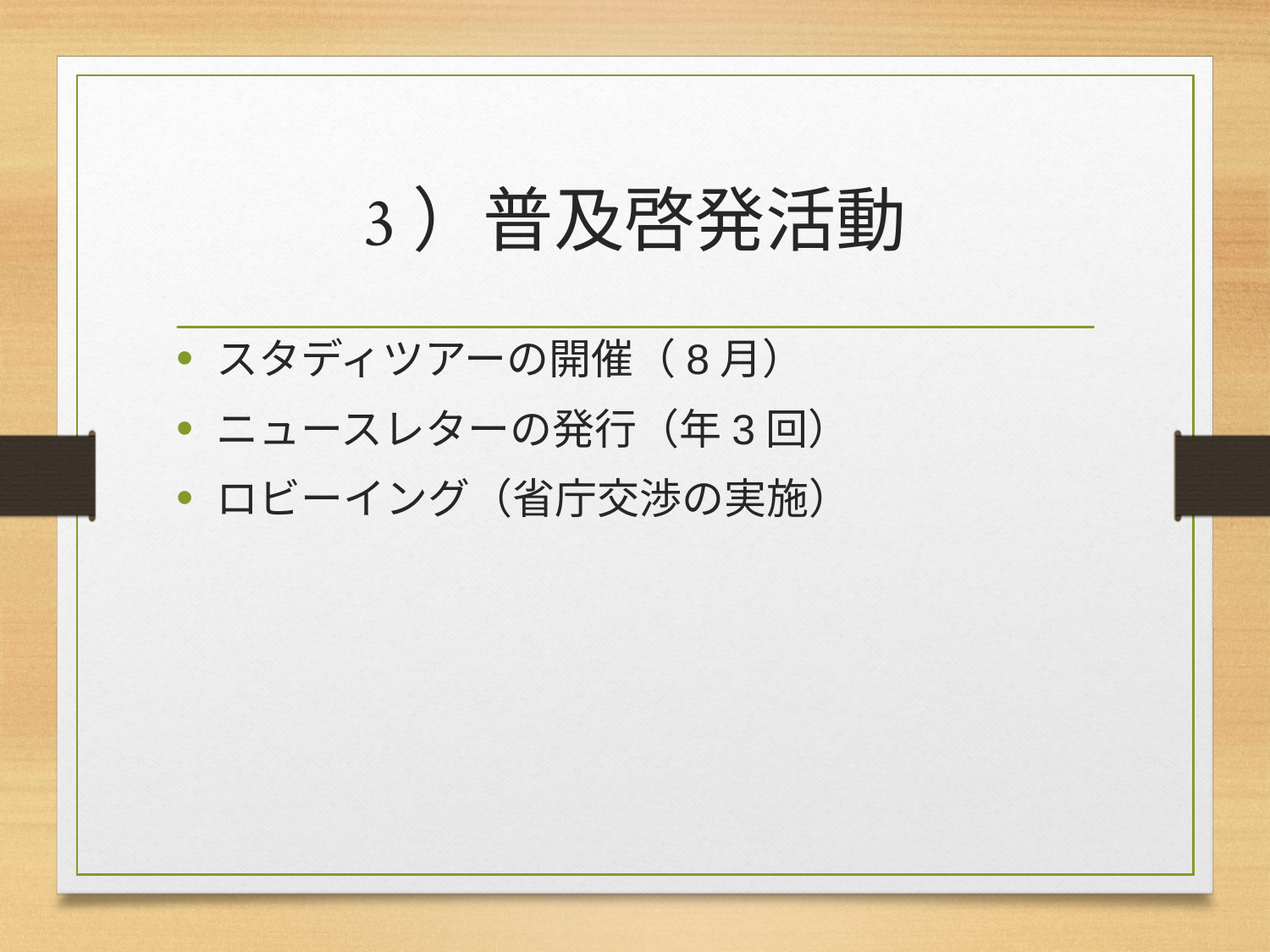

# 3）普及啓発活動
スタディツアーの開催（8月）
ニュースレターの発行（年3回）
ロビーイング（省庁交渉の実施）